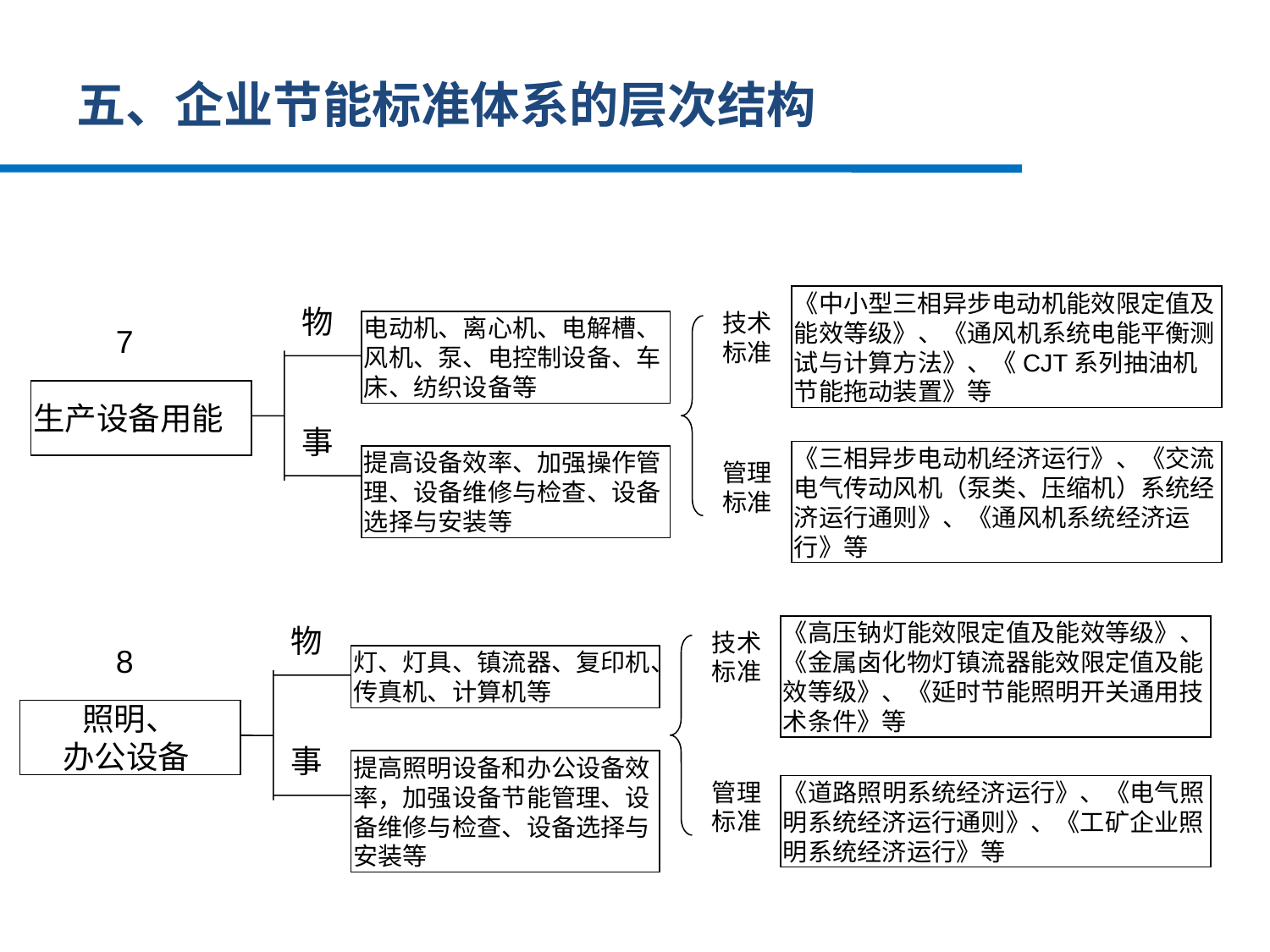

# 五、企业节能标准体系的层次结构
《中小型三相异步电动机能效限定值及能效等级》、《通风机系统电能平衡测试与计算方法》、《CJT系列抽油机节能拖动装置》等
物
技术标准
电动机、离心机、电解槽、风机、泵、电控制设备、车床、纺织设备等
7

生产设备用能

事
《三相异步电动机经济运行》、《交流电气传动风机（泵类、压缩机）系统经济运行通则》、《通风机系统经济运行》等
提高设备效率、加强操作管理、设备维修与检查、设备选择与安装等
管理标准

物
《高压钠灯能效限定值及能效等级》、《金属卤化物灯镇流器能效限定值及能效等级》、《延时节能照明开关通用技术条件》等
技术标准
8

灯、灯具、镇流器、复印机、传真机、计算机等

照明、
办公设备

事
提高照明设备和办公设备效率，加强设备节能管理、设备维修与检查、设备选择与安装等
《道路照明系统经济运行》、《电气照明系统经济运行通则》、《工矿企业照明系统经济运行》等
管理标准